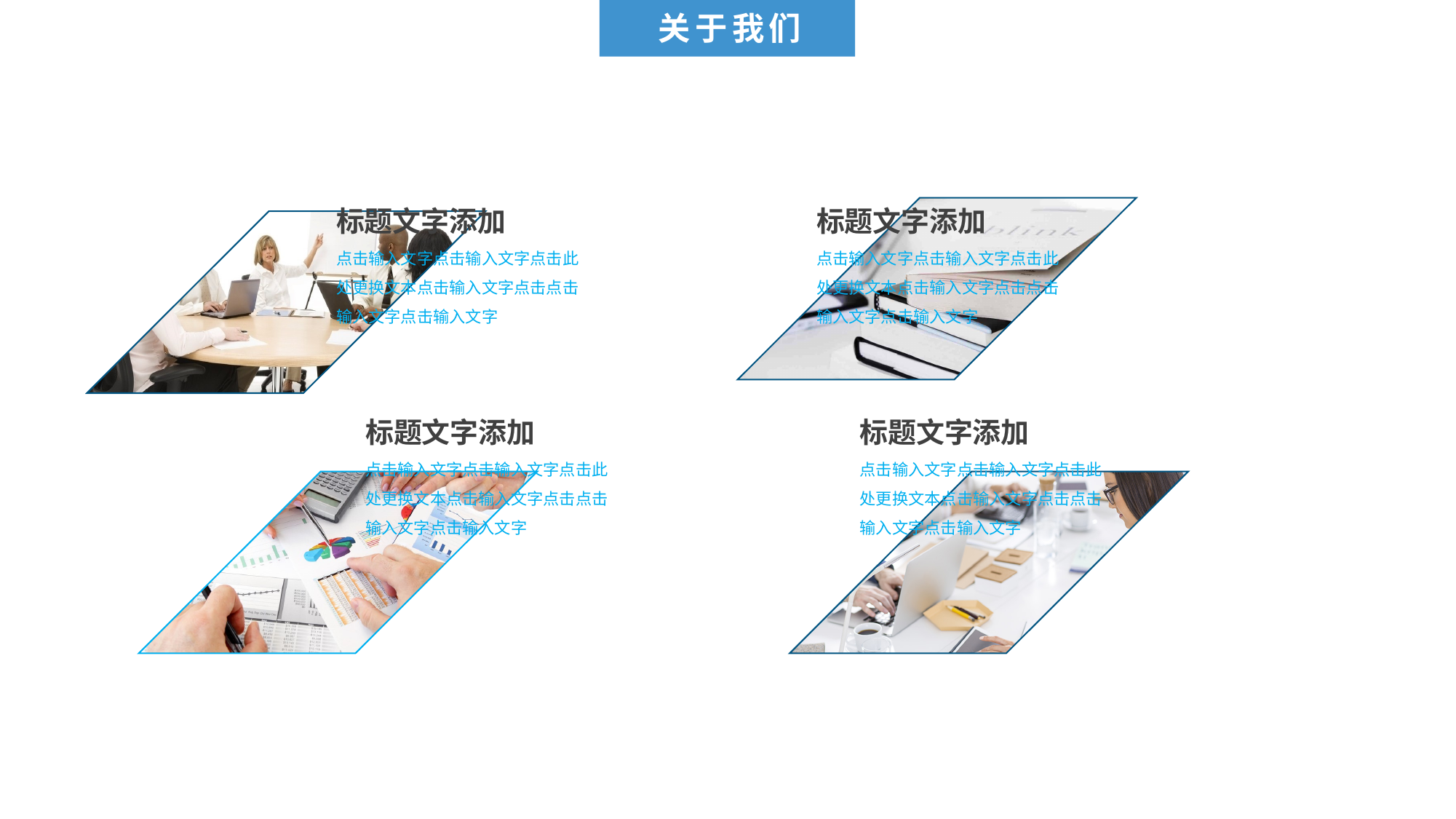

关于我们
标题文字添加
点击输入文字点击输入文字点击此处更换文本点击输入文字点击点击输入文字点击输入文字
标题文字添加
点击输入文字点击输入文字点击此处更换文本点击输入文字点击点击输入文字点击输入文字

标题文字添加
点击输入文字点击输入文字点击此处更换文本点击输入文字点击点击输入文字点击输入文字
标题文字添加
点击输入文字点击输入文字点击此处更换文本点击输入文字点击点击输入文字点击输入文字